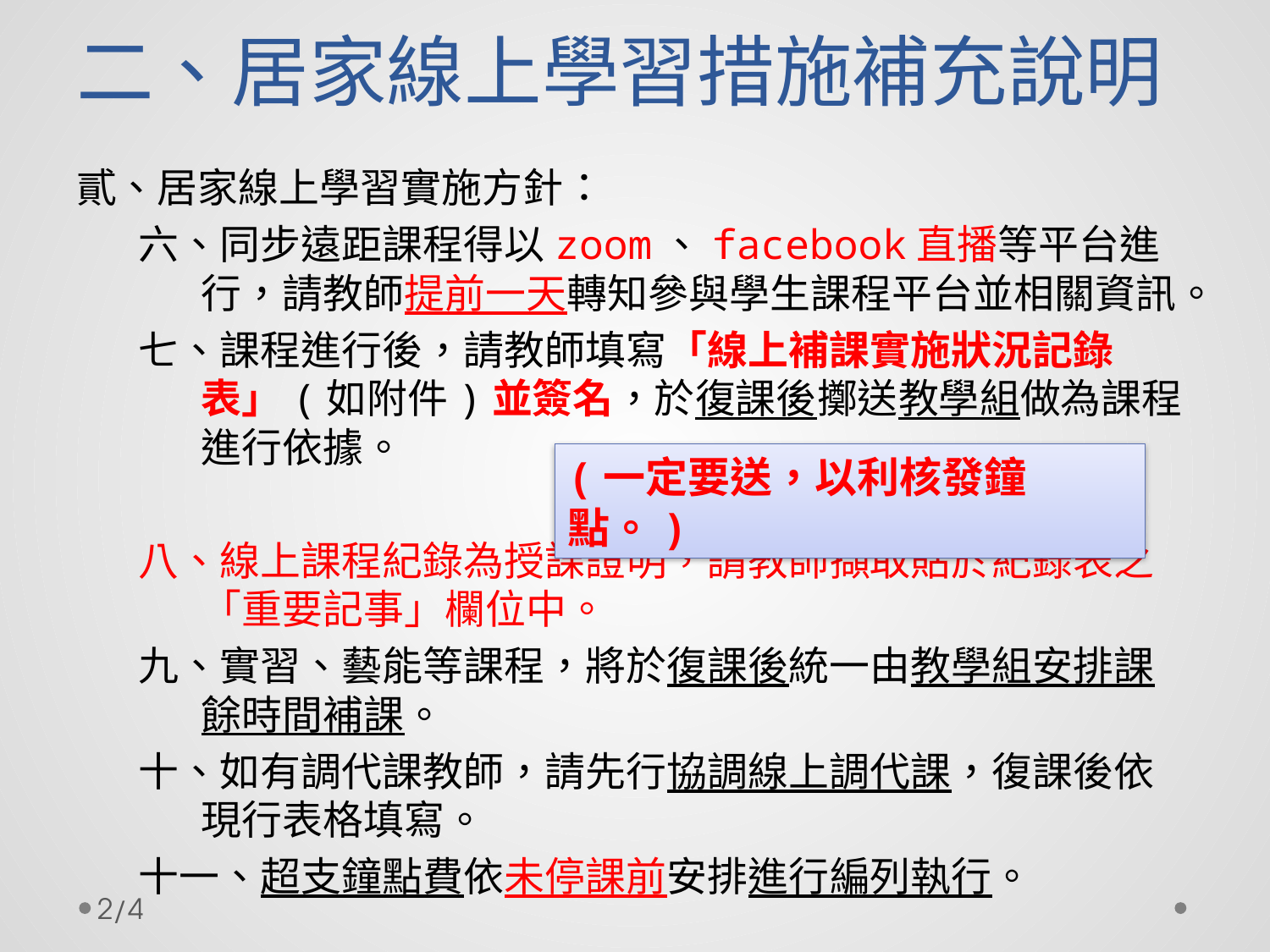

# 二、居家線上學習措施補充說明
貳、居家線上學習實施方針：
六、同步遠距課程得以zoom、facebook直播等平台進行，請教師提前一天轉知參與學生課程平台並相關資訊。
七、課程進行後，請教師填寫「線上補課實施狀況記錄表」(如附件)並簽名，於復課後擲送教學組做為課程進行依據。

八、線上課程紀錄為授課證明，請教師擷取貼於紀錄表之「重要記事」欄位中。
九、實習、藝能等課程，將於復課後統一由教學組安排課餘時間補課。
十、如有調代課教師，請先行協調線上調代課，復課後依現行表格填寫。
十一、超支鐘點費依未停課前安排進行編列執行。

(一定要送，以利核發鐘點。)
2/4